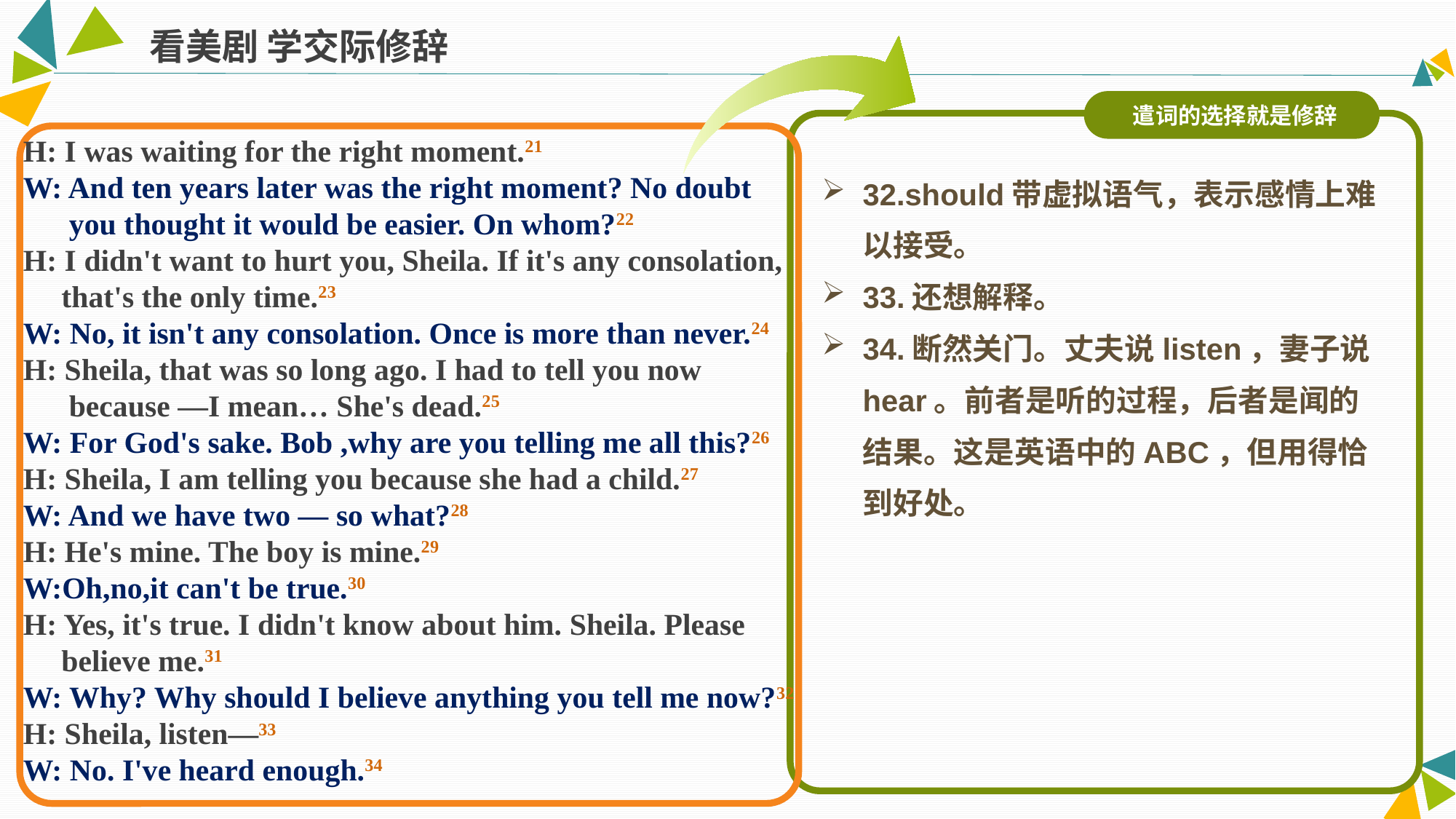

看美剧 学交际修辞

添加文字

遣词的选择就是修辞

32.should带虚拟语气，表示感情上难以接受。
33.还想解释。
34.断然关门。丈夫说listen，妻子说hear。前者是听的过程，后者是闻的结果。这是英语中的ABC，但用得恰到好处。

H: I was waiting for the right moment.21
W: And ten years later was the right moment? No doubt
      you thought it would be easier. On whom?22
H: I didn't want to hurt you, Sheila. If it's any consolation,
     that's the only time.23
W: No, it isn't any consolation. Once is more than never.24
H: Sheila, that was so long ago. I had to tell you now
      because —I mean… She's dead.25
W: For God's sake. Bob ,why are you telling me all this?26
H: Sheila, I am telling you because she had a child.27
W: And we have two — so what?28
H: He's mine. The boy is mine.29
W:Oh,no,it can't be true.30
H: Yes, it's true. I didn't know about him. Sheila. Please
     believe me.31
W: Why? Why should I believe anything you tell me now?32
H: Sheila, listen—33
W: No. I've heard enough.34